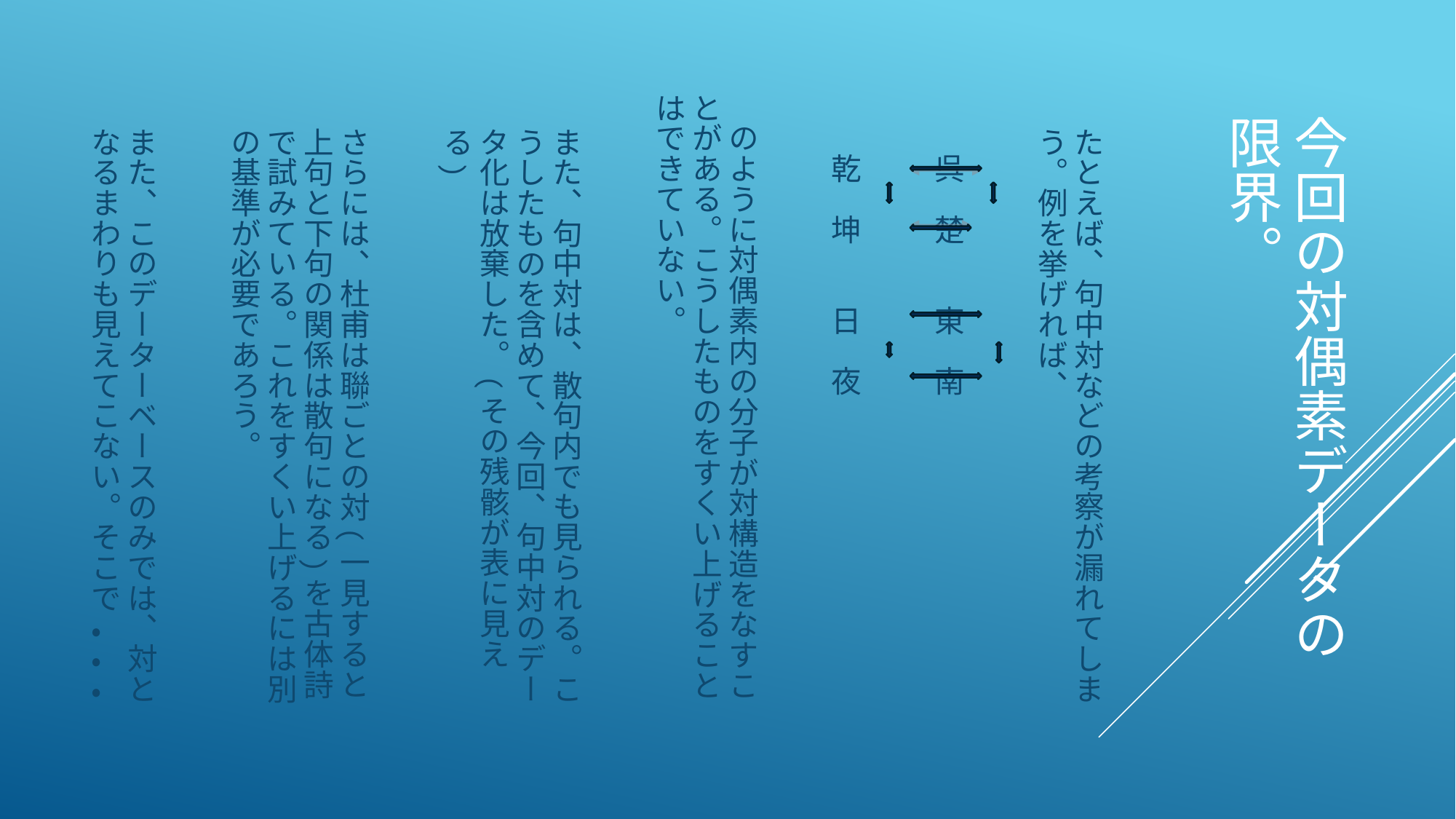

たとえば、句中対などの考察が漏れてしまう。例を挙げれば、

　　呉　楚　　東　南

　　乾　坤　　日　夜

　のように対偶素内の分子が対構造をなすことがある。こうしたものをすくい上げることはできていない。

また、句中対は、散句内でも見られる。こうしたものを含めて、今回、句中対のデータ化は放棄した。(その残骸が表に見える)

さらには、杜甫は聯ごとの対(一見すると上句と下句の関係は散句になる)を古体詩で試みている。これをすくい上げるには別の基準が必要であろう。

また、このデーターベースのみでは、対となるまわりも見えてこない。そこで・・・
# 今回の対偶素データの限界。